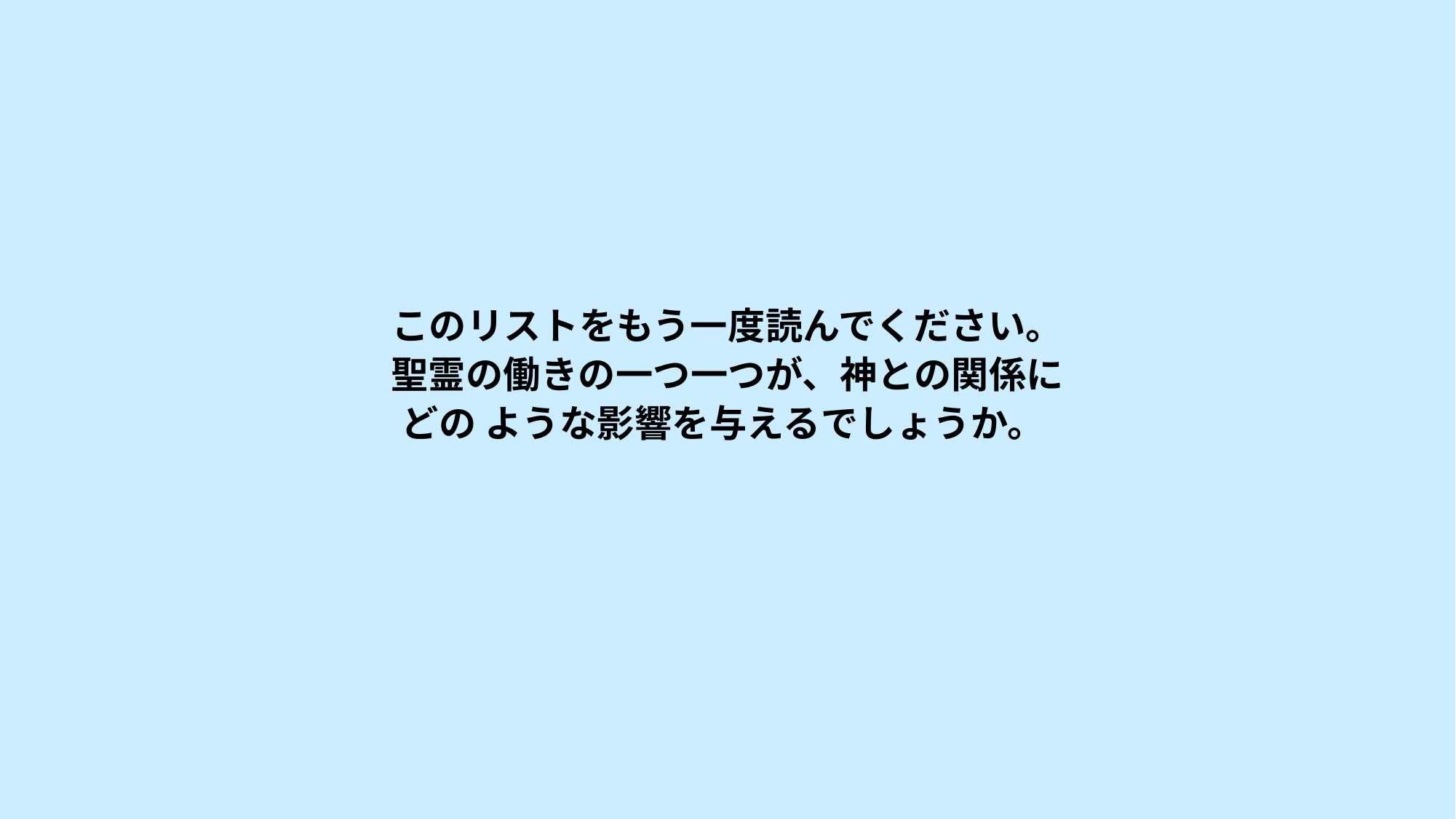

# このリストをもう一度読んでください。 聖霊の働きの一つ一つが、神との関係に どの ような影響を与えるでしょうか。